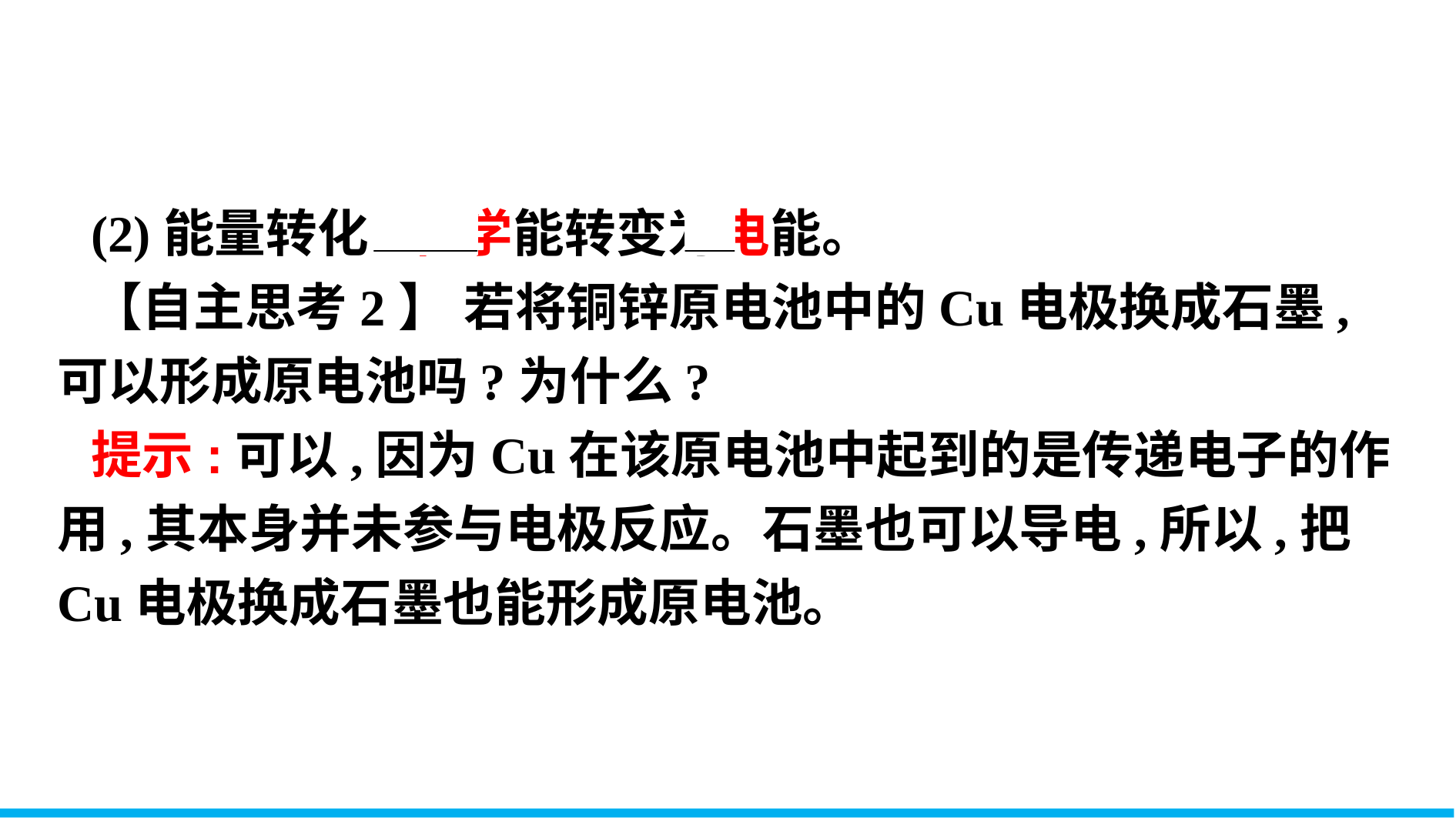

(2)能量转化:化学能转变为电能。
【自主思考2】 若将铜锌原电池中的Cu电极换成石墨,可以形成原电池吗?为什么?
提示:可以,因为Cu在该原电池中起到的是传递电子的作用,其本身并未参与电极反应。石墨也可以导电,所以,把Cu电极换成石墨也能形成原电池。